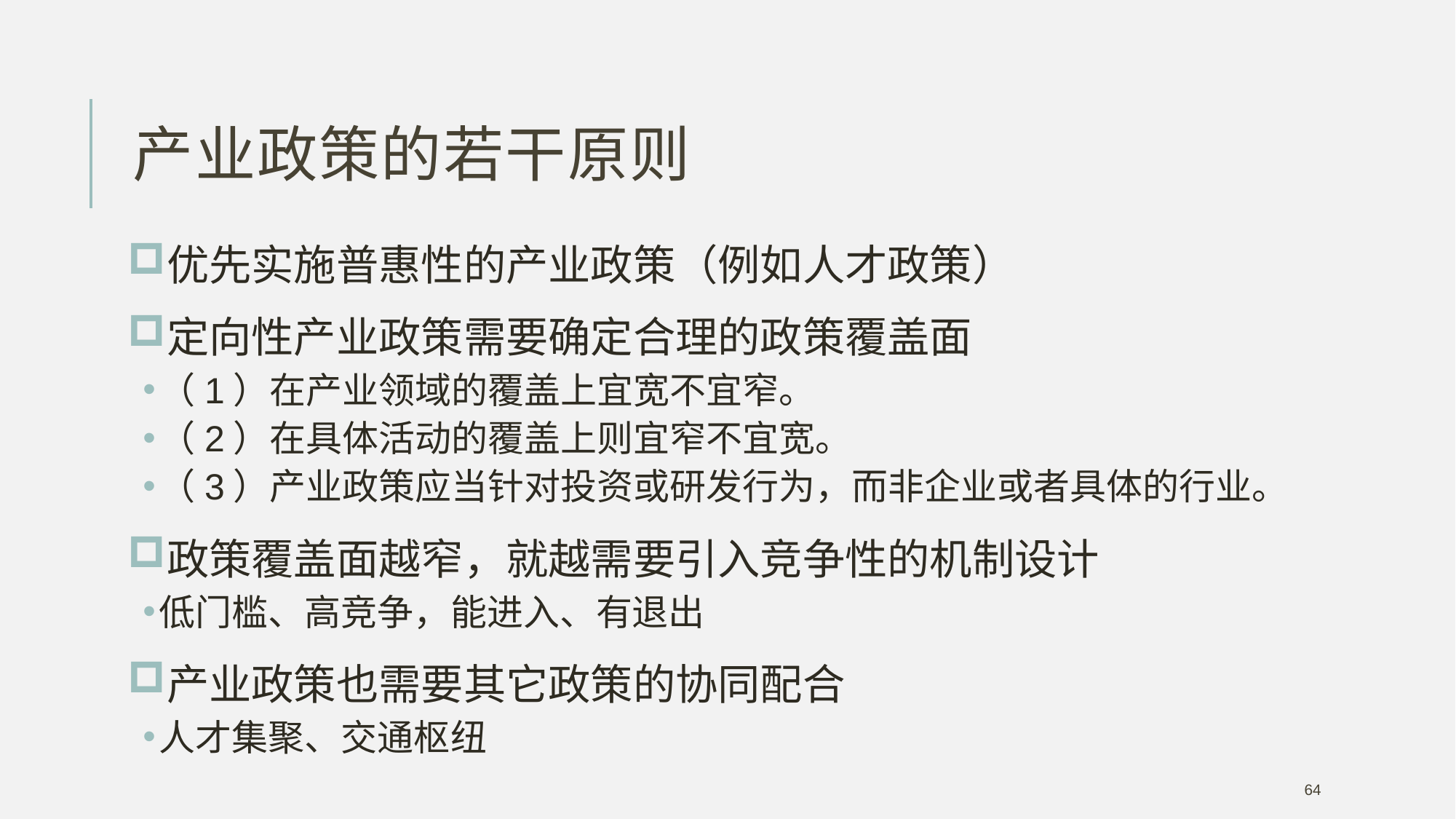

# 产业政策的若干原则
优先实施普惠性的产业政策（例如人才政策）
定向性产业政策需要确定合理的政策覆盖面
（1）在产业领域的覆盖上宜宽不宜窄。
（2）在具体活动的覆盖上则宜窄不宜宽。
（3）产业政策应当针对投资或研发行为，而非企业或者具体的行业。
政策覆盖面越窄，就越需要引入竞争性的机制设计
低门槛、高竞争，能进入、有退出
产业政策也需要其它政策的协同配合
人才集聚、交通枢纽
64